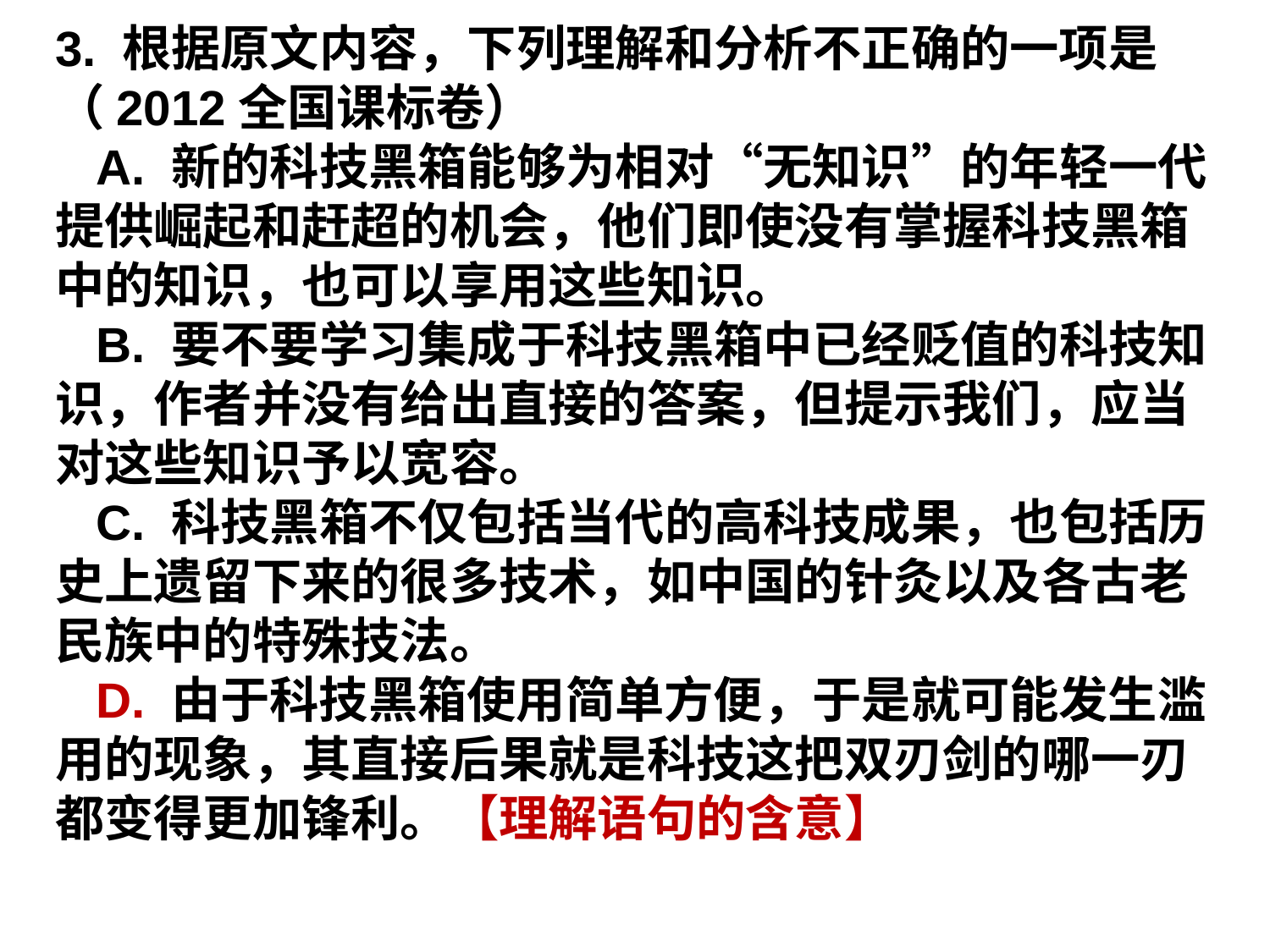

3. 根据原文内容，下列理解和分析不正确的一项是（2012全国课标卷）
   A. 新的科技黑箱能够为相对“无知识”的年轻一代提供崛起和赶超的机会，他们即使没有掌握科技黑箱中的知识，也可以享用这些知识。
   B. 要不要学习集成于科技黑箱中已经贬值的科技知识，作者并没有给出直接的答案，但提示我们，应当对这些知识予以宽容。
   C. 科技黑箱不仅包括当代的高科技成果，也包括历史上遗留下来的很多技术，如中国的针灸以及各古老民族中的特殊技法。
   D. 由于科技黑箱使用简单方便，于是就可能发生滥用的现象，其直接后果就是科技这把双刃剑的哪一刃都变得更加锋利。【理解语句的含意】